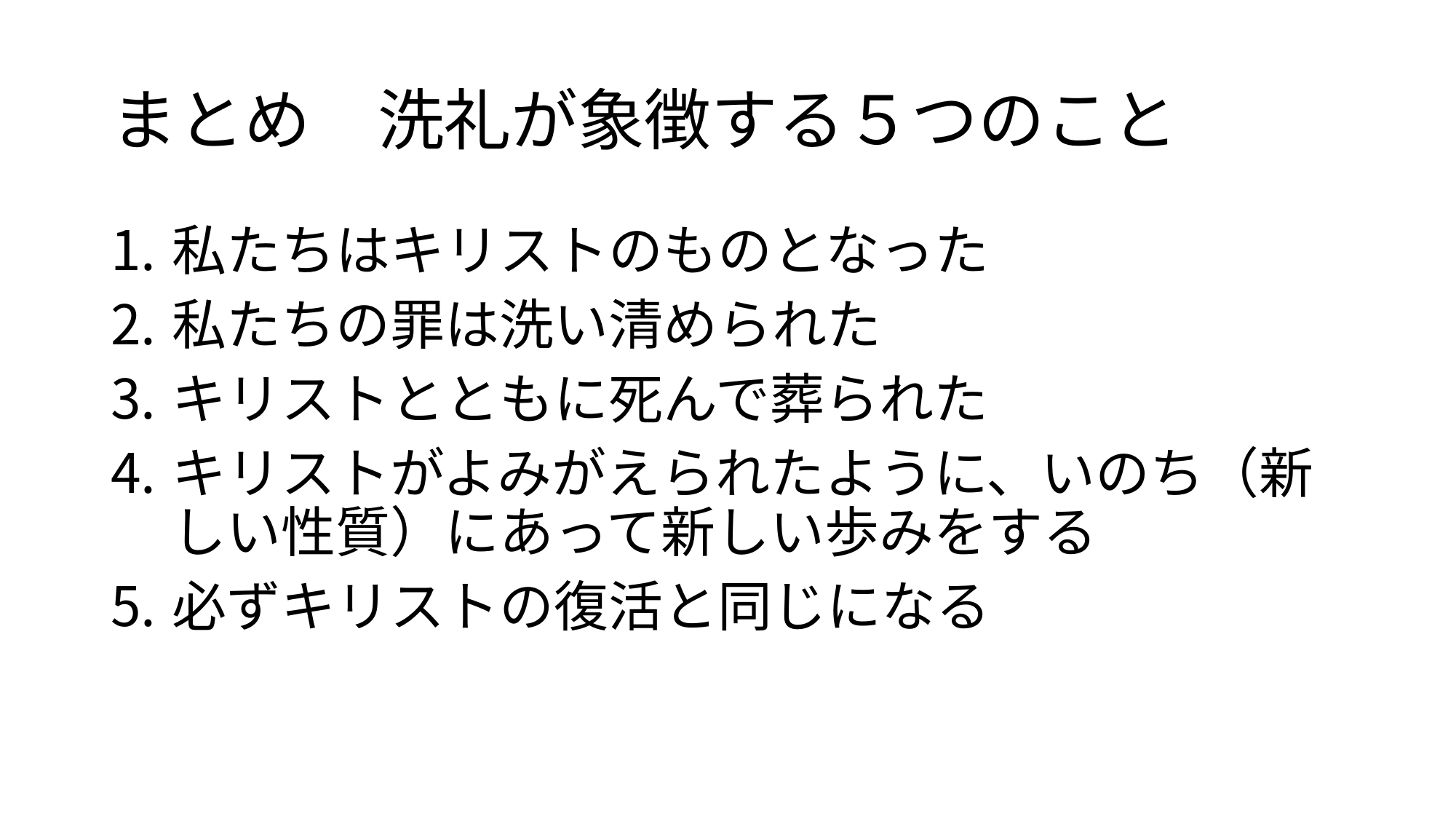

# まとめ　洗礼が象徴する５つのこと
私たちはキリストのものとなった
私たちの罪は洗い清められた
キリストとともに死んで葬られた
キリストがよみがえられたように、いのち（新しい性質）にあって新しい歩みをする
必ずキリストの復活と同じになる